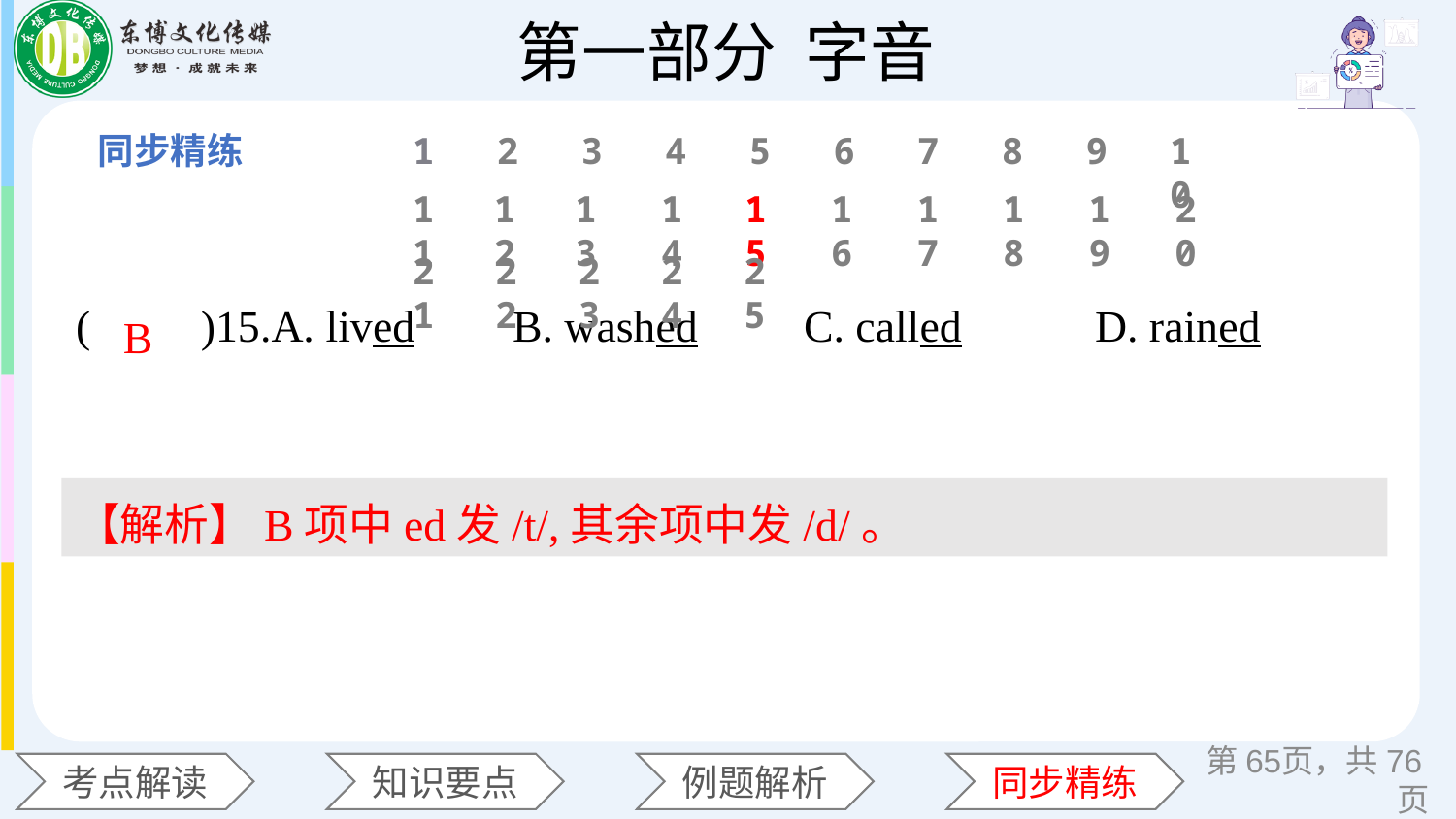

1
2
3
4
5
6
7
8
9
10
11
12
13
14
15
16
17
18
19
20

(　　)15.A. lived    	B. washed    	C. called    	D. rained
21
22
23
24
25
B
【解析】B项中ed发/t/,其余项中发/d/。
第65页，共76页